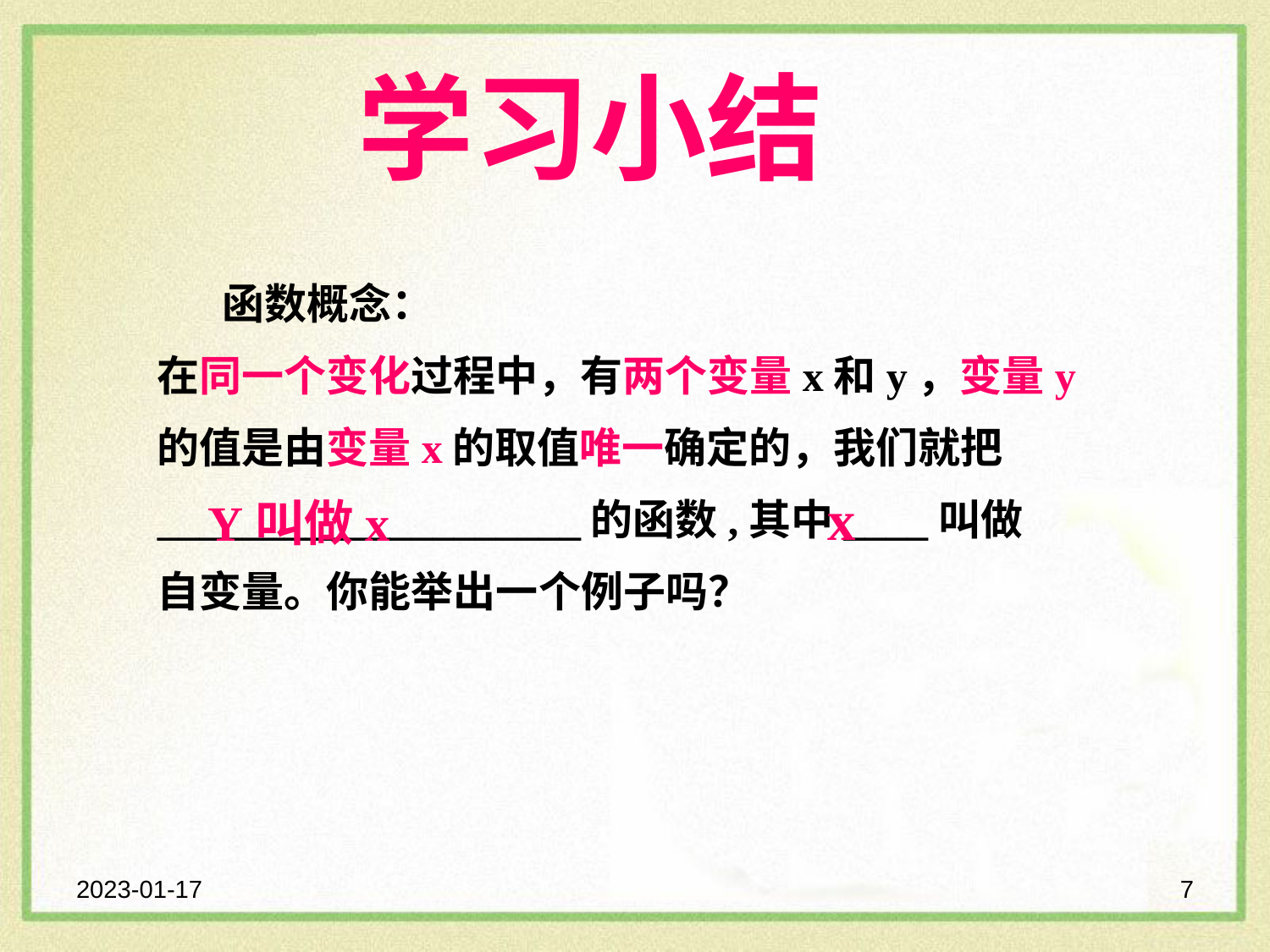

学习小结
        函数概念：
在同一个变化过程中，有两个变量x和y，变量y
的值是由变量x的取值唯一确定的，我们就把
____________________的函数,其中____叫做
自变量。你能举出一个例子吗？
x
Y叫做x
2023-01-17
7